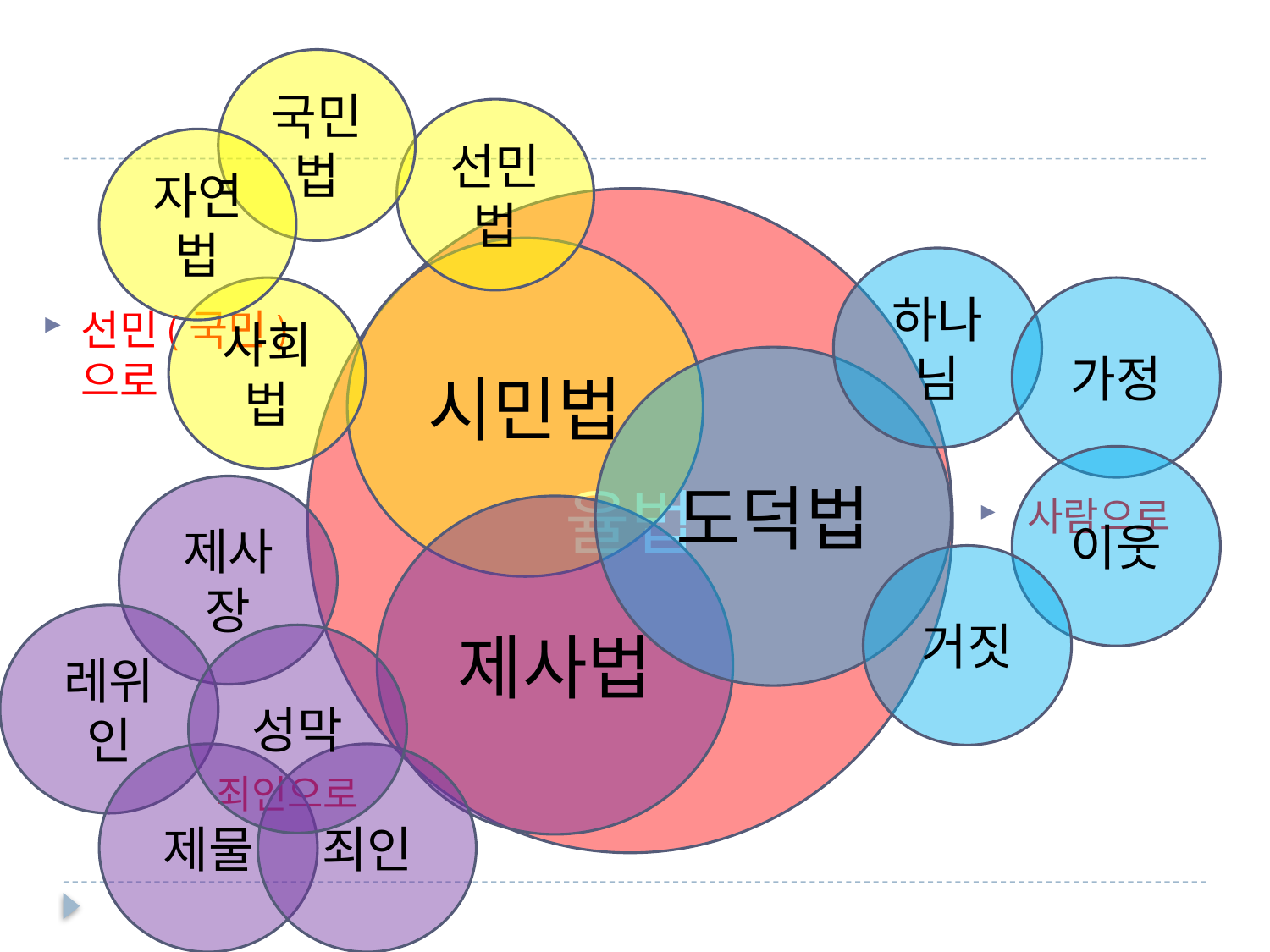

#
국민법
선민법
자연법
율법
시민법
하나님
사회법
가정
선민(국민)으로
도덕법
이웃
제사장
사람으로
제사법
거짓
레위인
성막
제물
죄인
죄인으로